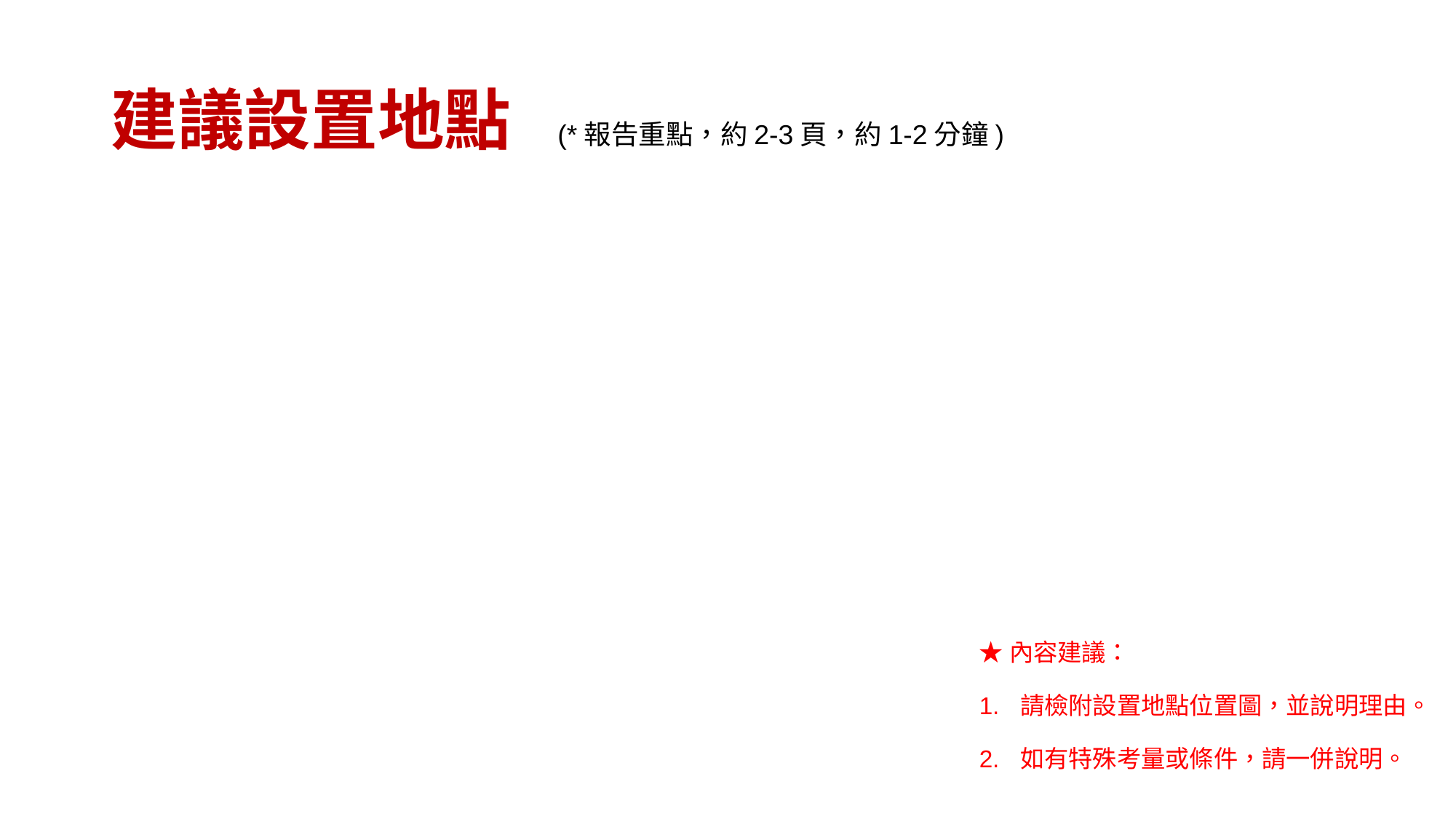

# 建議設置地點  (*報告重點，約2-3頁，約1-2分鐘)
★內容建議：
請檢附設置地點位置圖，並說明理由。
如有特殊考量或條件，請一併說明。